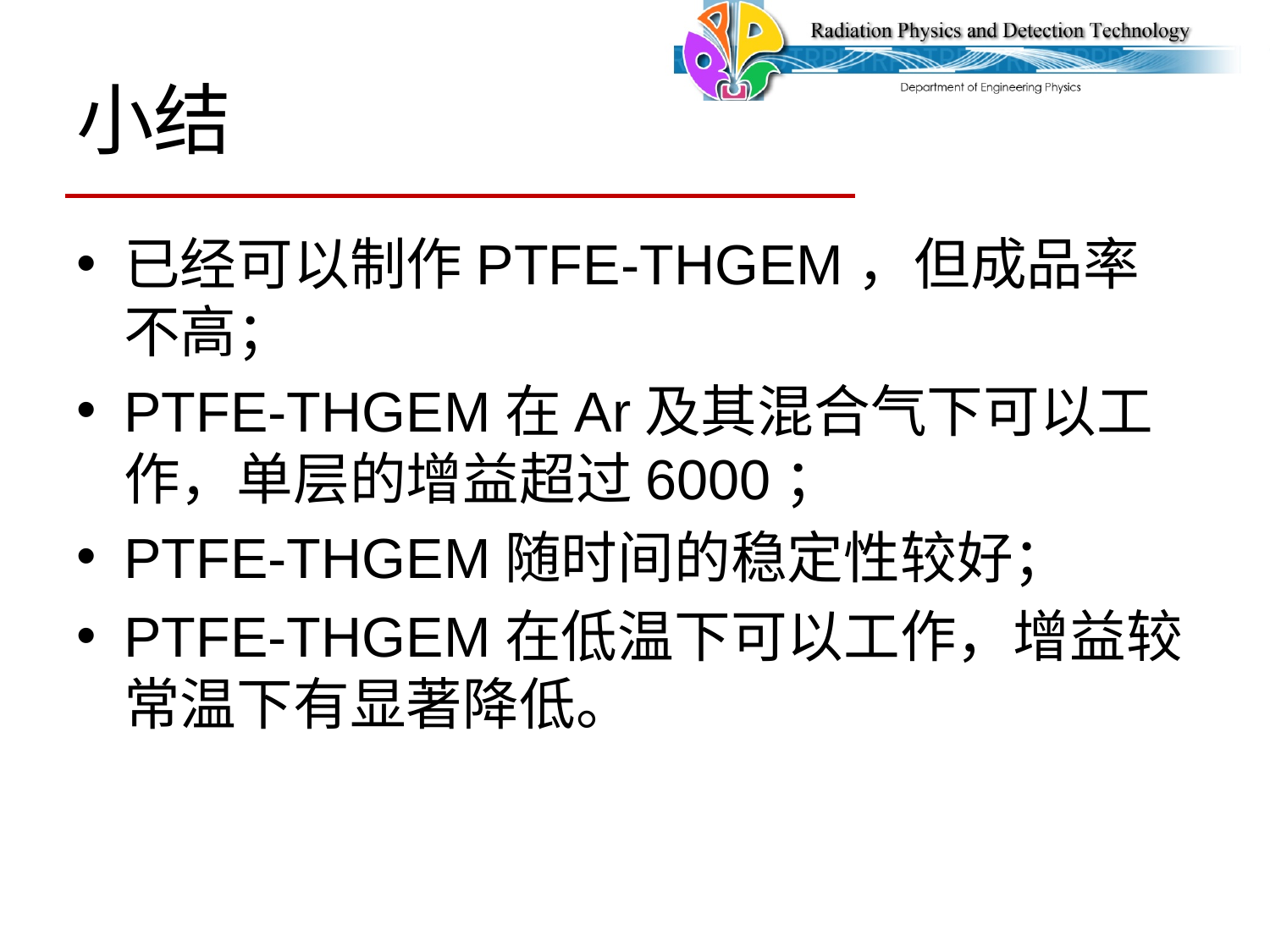

# 小结
已经可以制作PTFE-THGEM，但成品率不高；
PTFE-THGEM在Ar及其混合气下可以工作，单层的增益超过6000；
PTFE-THGEM随时间的稳定性较好；
PTFE-THGEM在低温下可以工作，增益较常温下有显著降低。